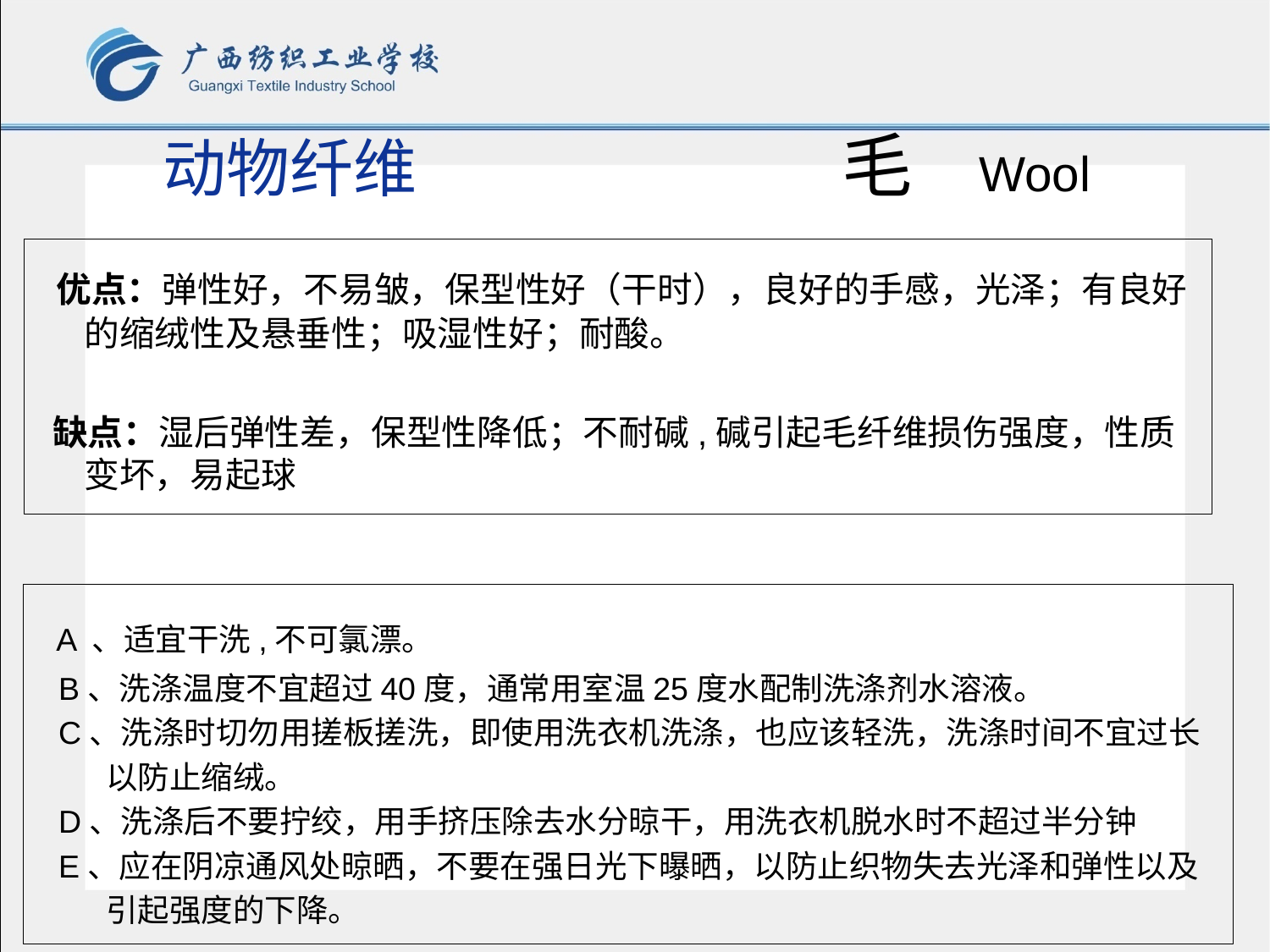

# 动物纤维                           毛   Wool

 优点：弹性好，不易皱，保型性好（干时），良好的手感，光泽；有良好的缩绒性及悬垂性；吸湿性好；耐酸。

 缺点：湿后弹性差，保型性降低；不耐碱,碱引起毛纤维损伤强度，性质变坏，易起球

 A 、适宜干洗,不可氯漂。
  B、洗涤温度不宜超过40度，通常用室温25度水配制洗涤剂水溶液。
  C、洗涤时切勿用搓板搓洗，即使用洗衣机洗涤，也应该轻洗，洗涤时间不宜过长
        以防止缩绒。
  D、洗涤后不要拧绞，用手挤压除去水分晾干，用洗衣机脱水时不超过半分钟
  E、应在阴凉通风处晾晒，不要在强日光下曝晒，以防止织物失去光泽和弹性以及
        引起强度的下降。